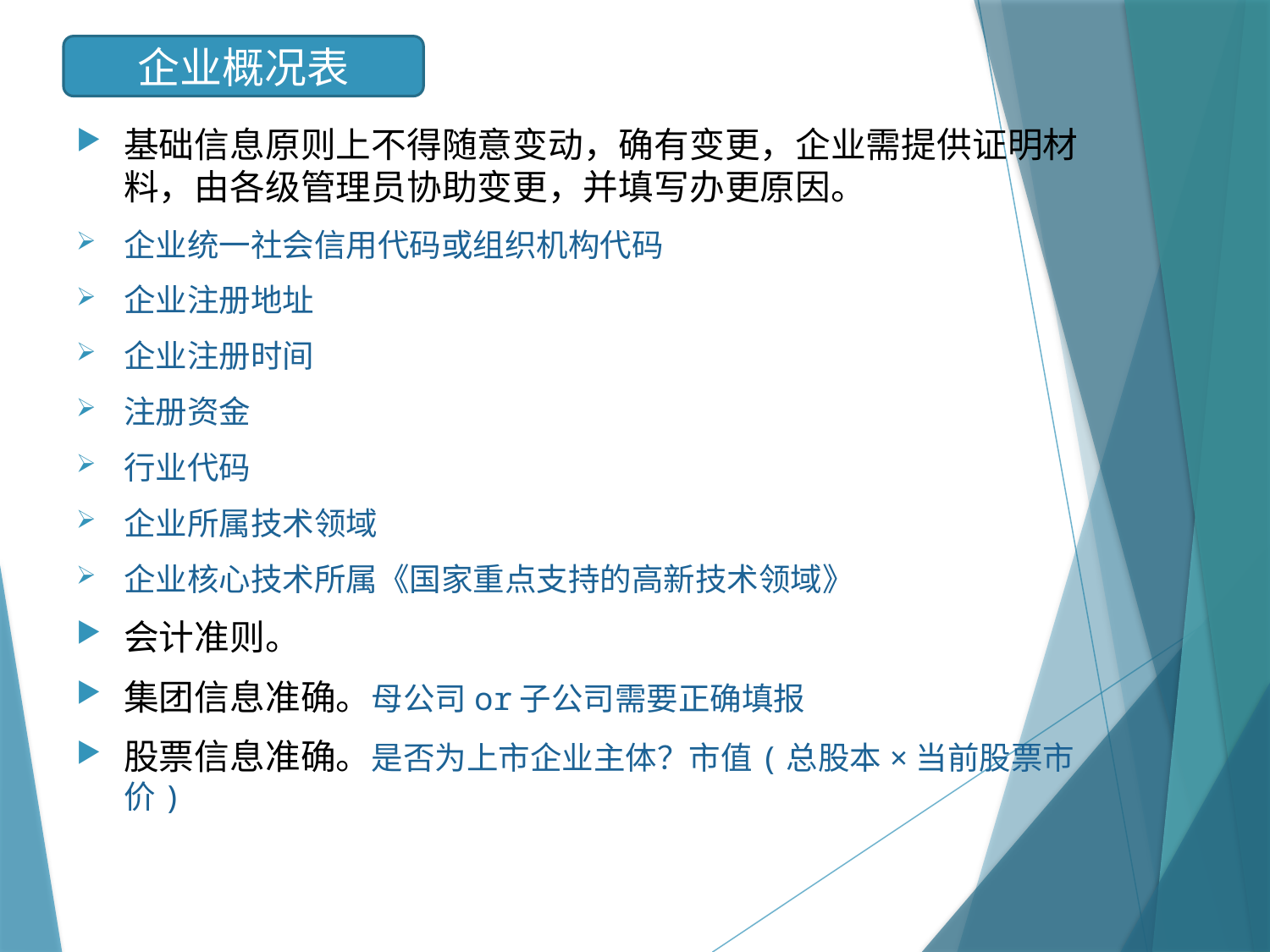

企业概况表
基础信息原则上不得随意变动，确有变更，企业需提供证明材料，由各级管理员协助变更，并填写办更原因。
企业统一社会信用代码或组织机构代码
企业注册地址
企业注册时间
注册资金
行业代码
企业所属技术领域
企业核心技术所属《国家重点支持的高新技术领域》
会计准则。
集团信息准确。母公司or子公司需要正确填报
股票信息准确。是否为上市企业主体？市值(总股本×当前股票市价)